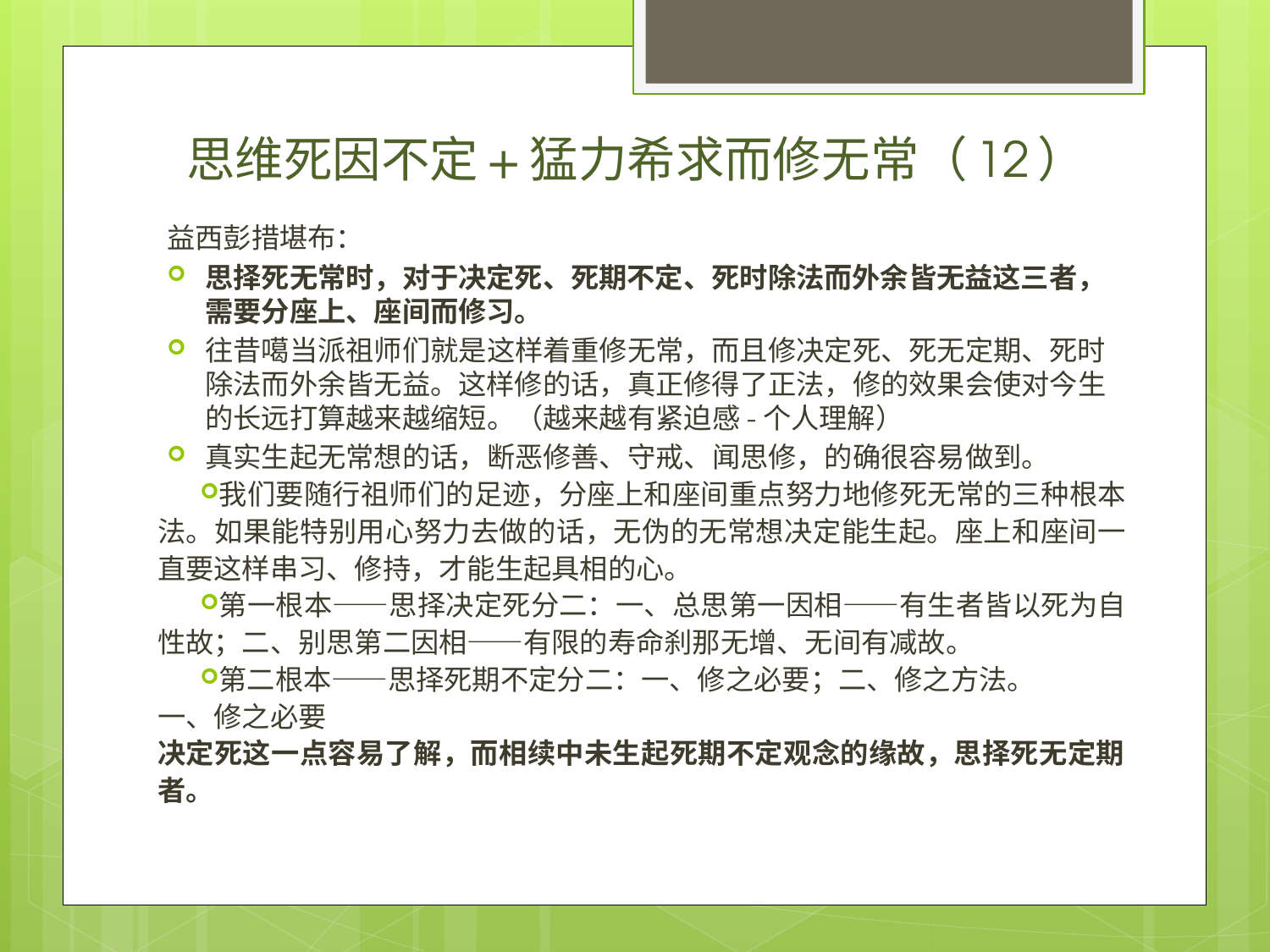

# 思维死因不定+猛力希求而修无常（12）
益西彭措堪布：
思择死无常时，对于决定死、死期不定、死时除法而外余皆无益这三者，需要分座上、座间而修习。
往昔噶当派祖师们就是这样着重修无常，而且修决定死、死无定期、死时除法而外余皆无益。这样修的话，真正修得了正法，修的效果会使对今生的长远打算越来越缩短。（越来越有紧迫感-个人理解）
真实生起无常想的话，断恶修善、守戒、闻思修，的确很容易做到。
我们要随行祖师们的足迹，分座上和座间重点努力地修死无常的三种根本法。如果能特别用心努力去做的话，无伪的无常想决定能生起。座上和座间一直要这样串习、修持，才能生起具相的心。
第一根本——思择决定死分二：一、总思第一因相——有生者皆以死为自性故；二、别思第二因相——有限的寿命刹那无增、无间有减故。
第二根本——思择死期不定分二：一、修之必要；二、修之方法。
一、修之必要
决定死这一点容易了解，而相续中未生起死期不定观念的缘故，思择死无定期者。